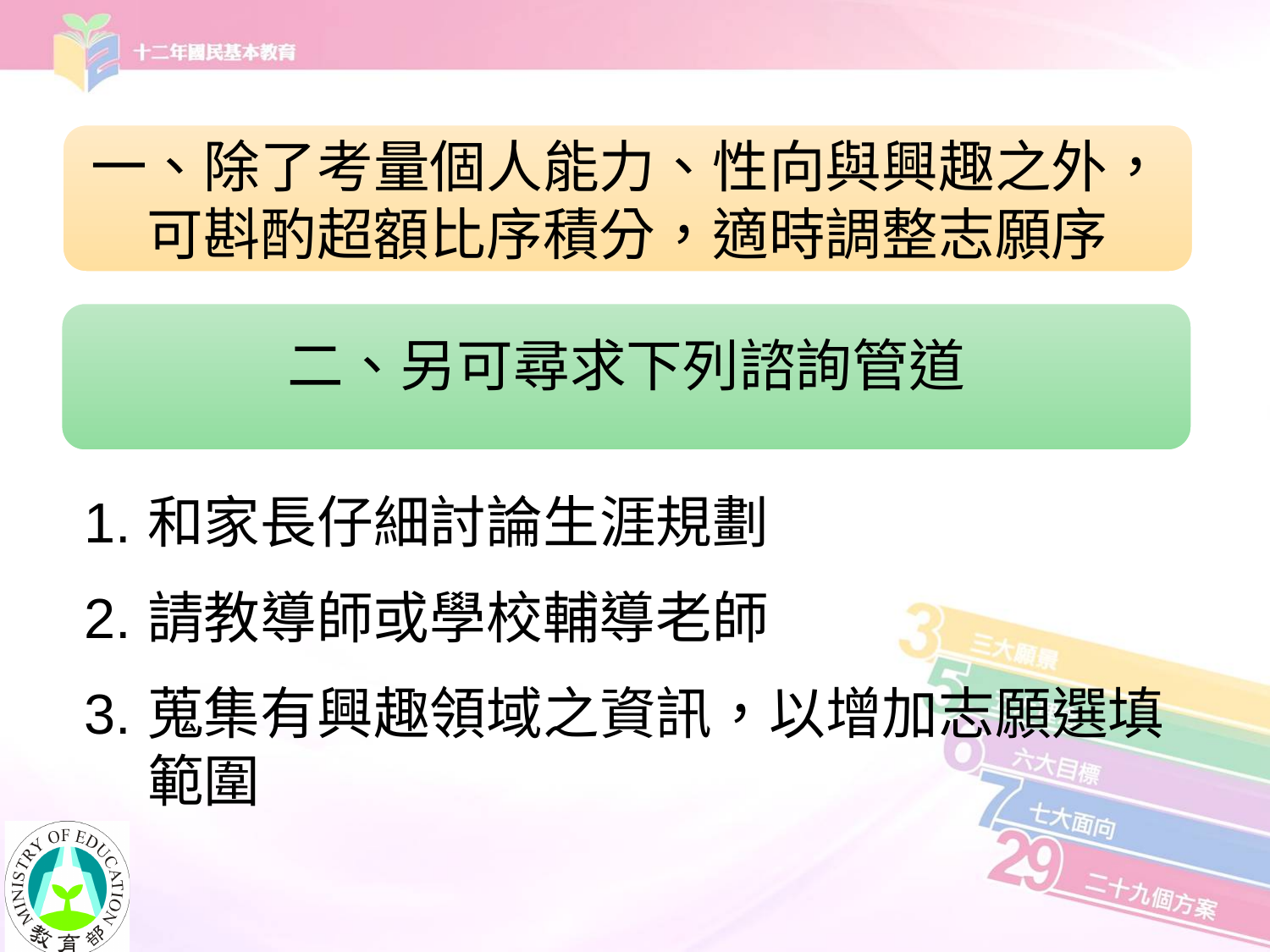

一、除了考量個人能力、性向與興趣之外，可斟酌超額比序積分，適時調整志願序
二、另可尋求下列諮詢管道
和家長仔細討論生涯規劃
請教導師或學校輔導老師
蒐集有興趣領域之資訊，以增加志願選填範圍